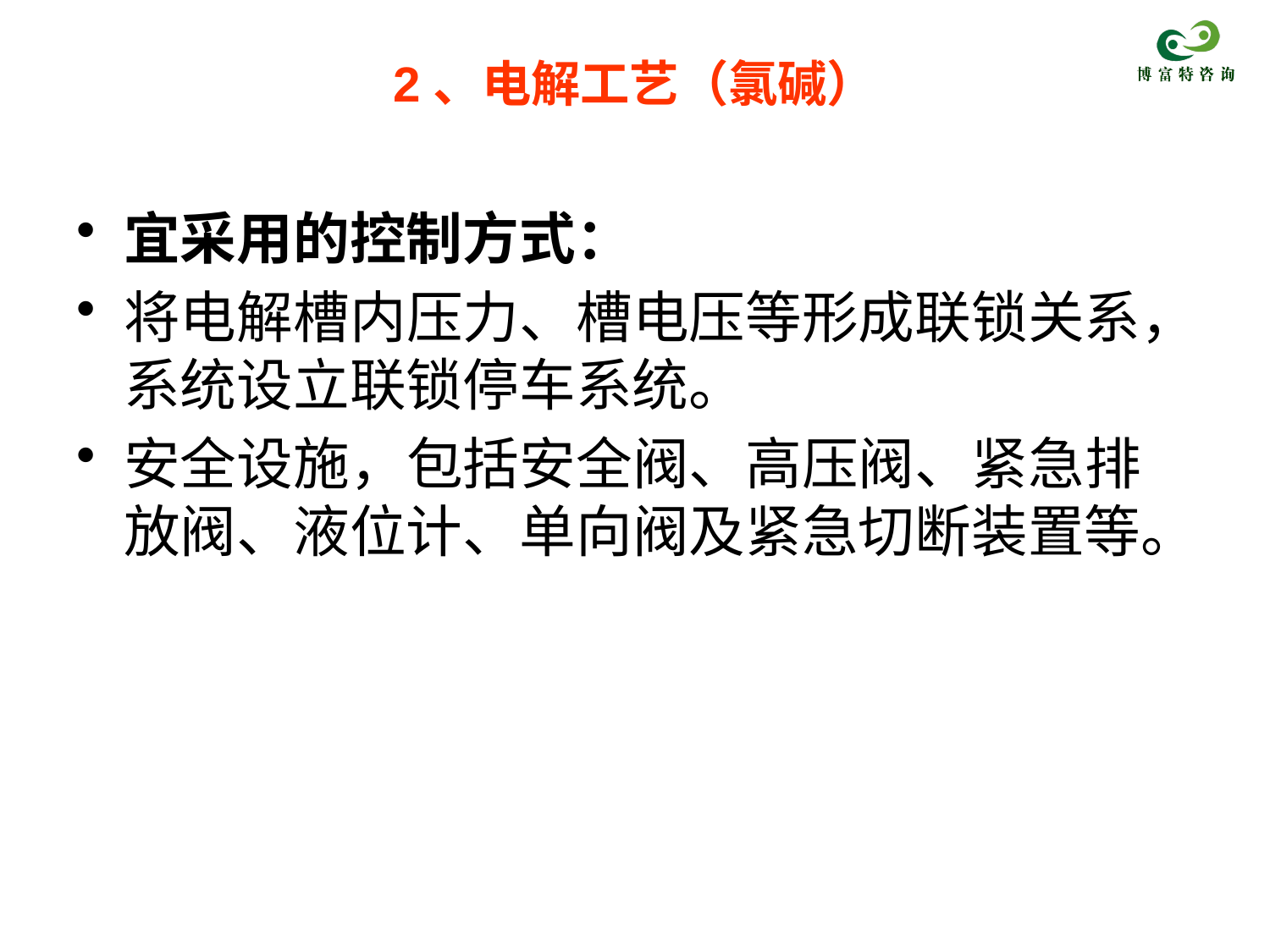

# 2、电解工艺（氯碱）
宜采用的控制方式：
将电解槽内压力、槽电压等形成联锁关系，系统设立联锁停车系统。
安全设施，包括安全阀、高压阀、紧急排放阀、液位计、单向阀及紧急切断装置等。